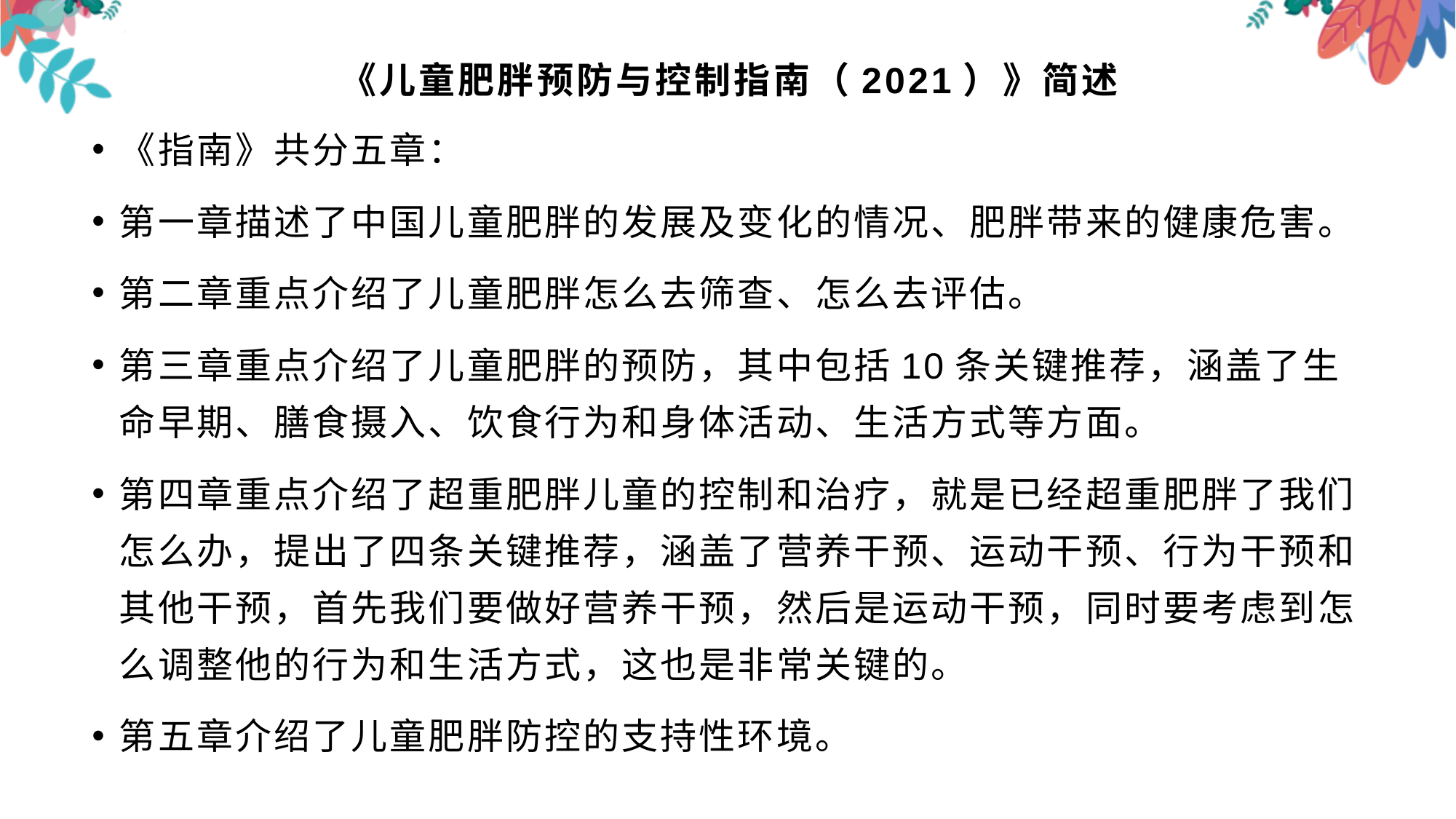

# 《儿童肥胖预防与控制指南（2021）》简述
《指南》共分五章：
第一章描述了中国儿童肥胖的发展及变化的情况、肥胖带来的健康危害。
第二章重点介绍了儿童肥胖怎么去筛查、怎么去评估。
第三章重点介绍了儿童肥胖的预防，其中包括10条关键推荐，涵盖了生命早期、膳食摄入、饮食行为和身体活动、生活方式等方面。
第四章重点介绍了超重肥胖儿童的控制和治疗，就是已经超重肥胖了我们怎么办，提出了四条关键推荐，涵盖了营养干预、运动干预、行为干预和其他干预，首先我们要做好营养干预，然后是运动干预，同时要考虑到怎么调整他的行为和生活方式，这也是非常关键的。
第五章介绍了儿童肥胖防控的支持性环境。